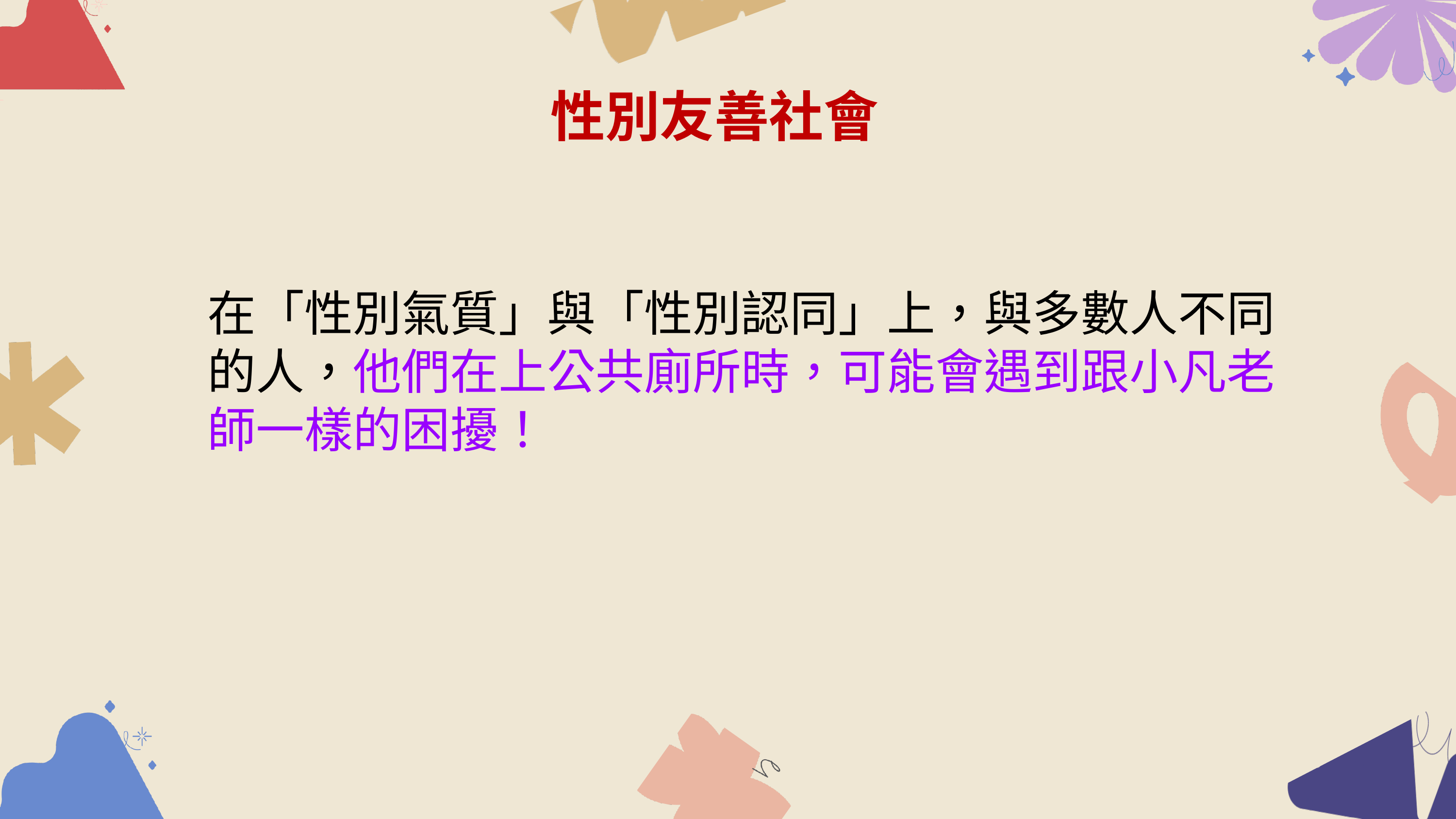

# 性別友善社會

在「性別氣質」與「性別認同」上，與多數人不同的人，他們在上公共廁所時，可能會遇到跟小凡老師一樣的困擾！